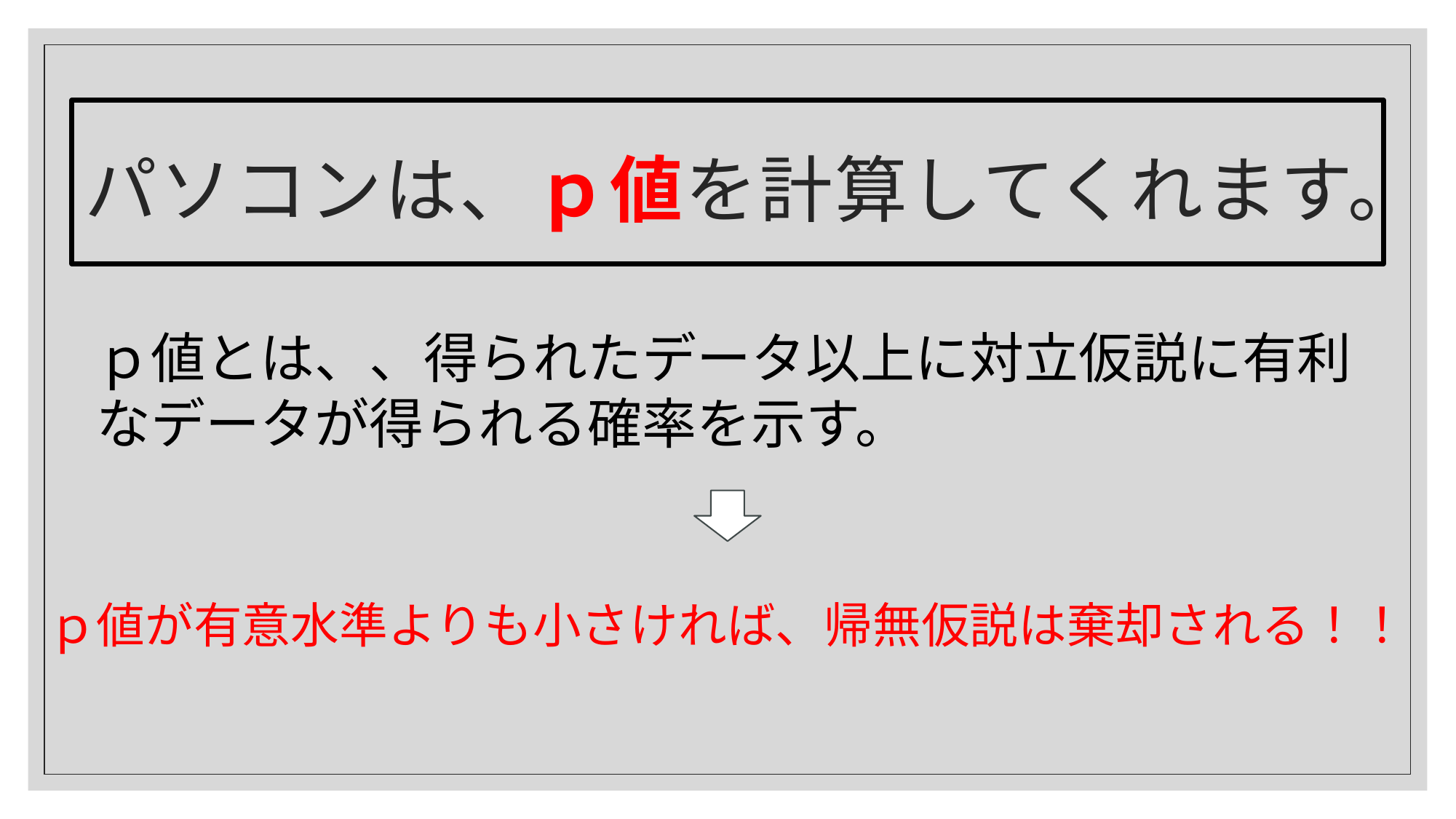

# パソコンは、ｐ値を計算してくれます。
ｐ値とは、、得られたデータ以上に対立仮説に有利なデータが得られる確率を示す。

ｐ値が有意水準よりも小さければ、帰無仮説は棄却される！！